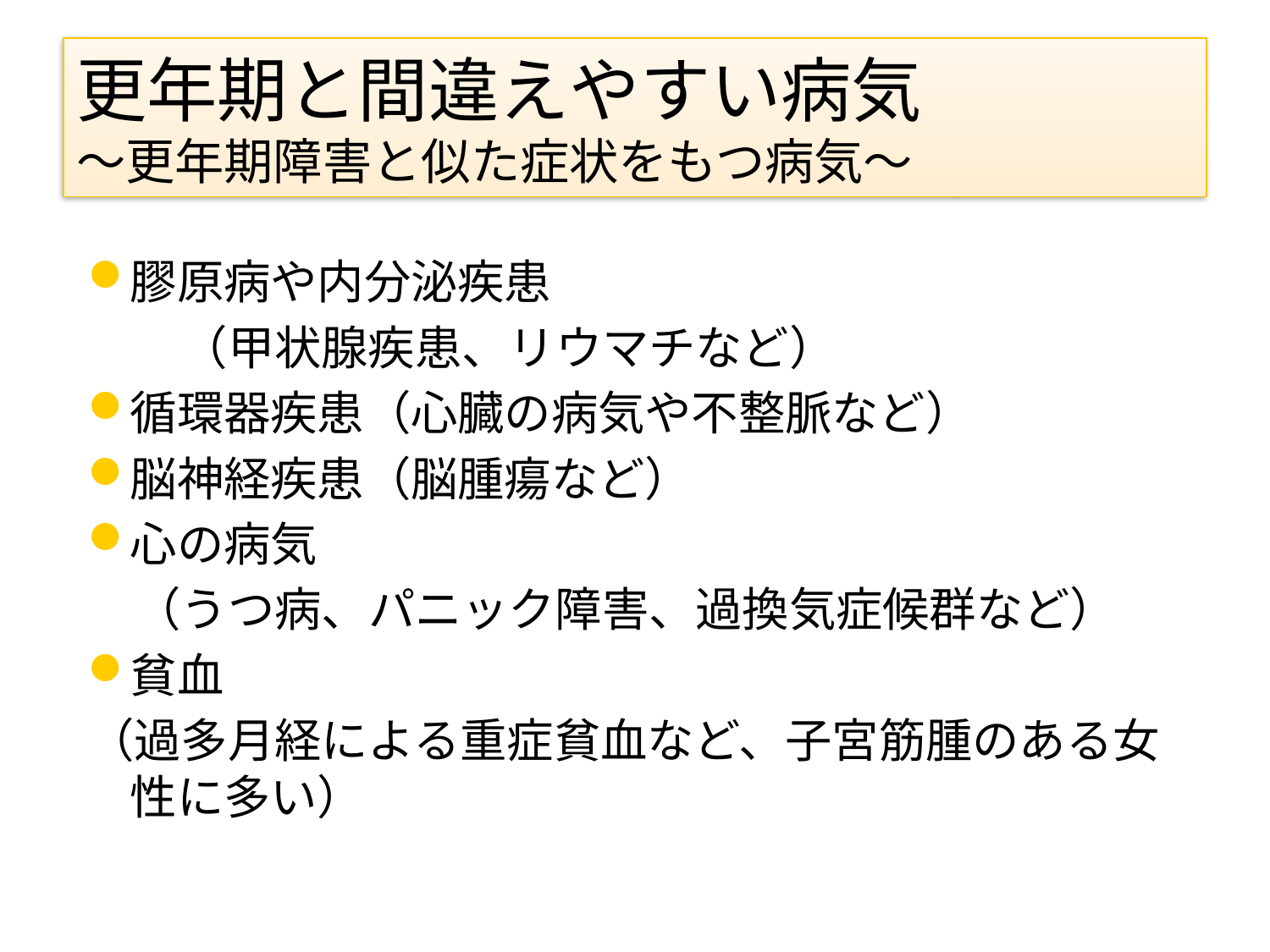

# 更年期と間違えやすい病気 ～更年期障害と似た症状をもつ病気～
膠原病や内分泌疾患
　　（甲状腺疾患、リウマチなど）
循環器疾患（心臓の病気や不整脈など）
脳神経疾患（脳腫瘍など）
心の病気
　（うつ病、パニック障害、過換気症候群など）
貧血
（過多月経による重症貧血など、子宮筋腫のある女性に多い）